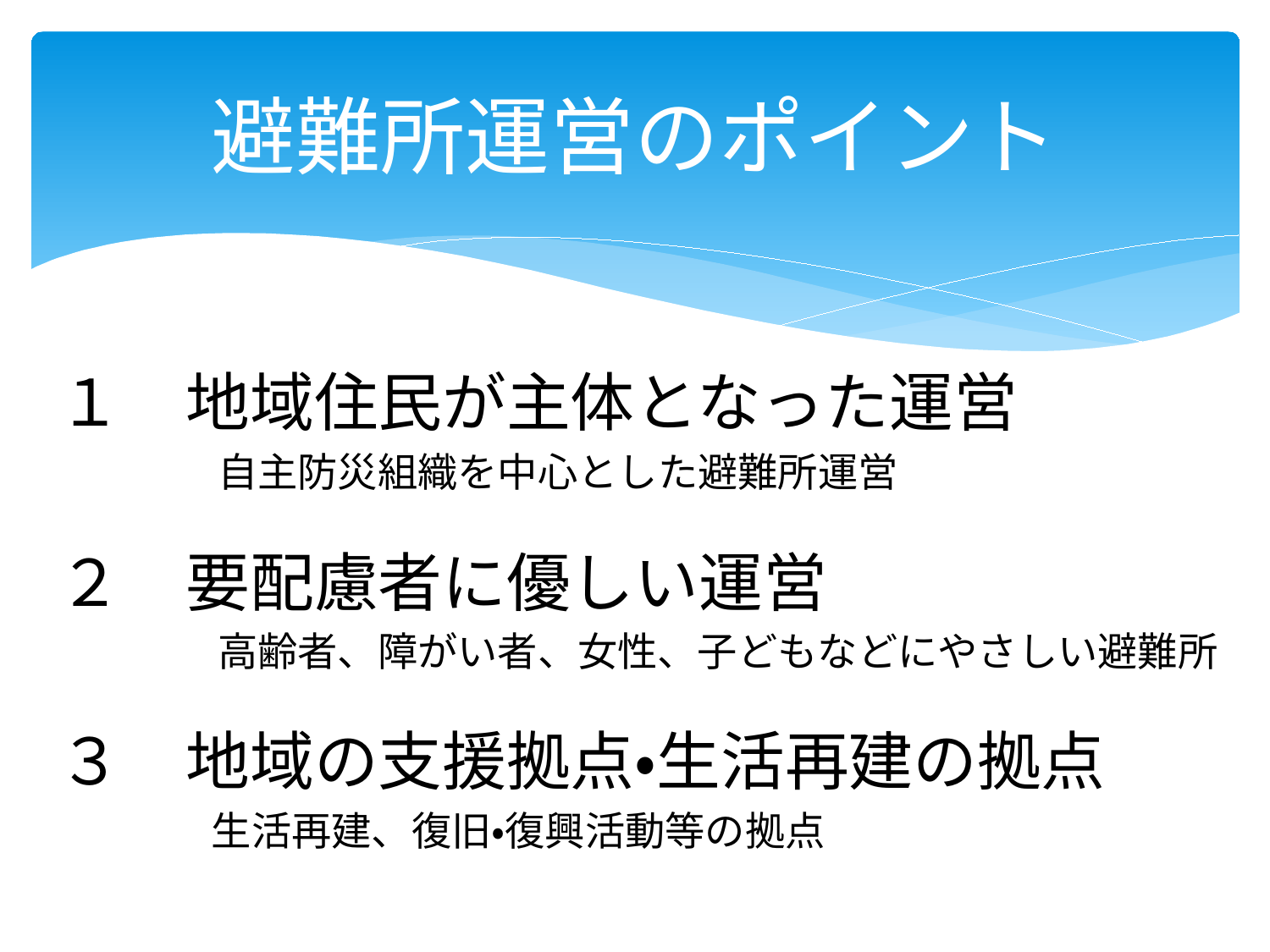

# 避難所運営のポイント
１　地域住民が主体となった運営
　　　　自主防災組織を中心とした避難所運営

２　要配慮者に優しい運営
　　　　高齢者、障がい者、女性、子どもなどにやさしい避難所

３　地域の支援拠点・生活再建の拠点
　　　　生活再建、復旧・復興活動等の拠点